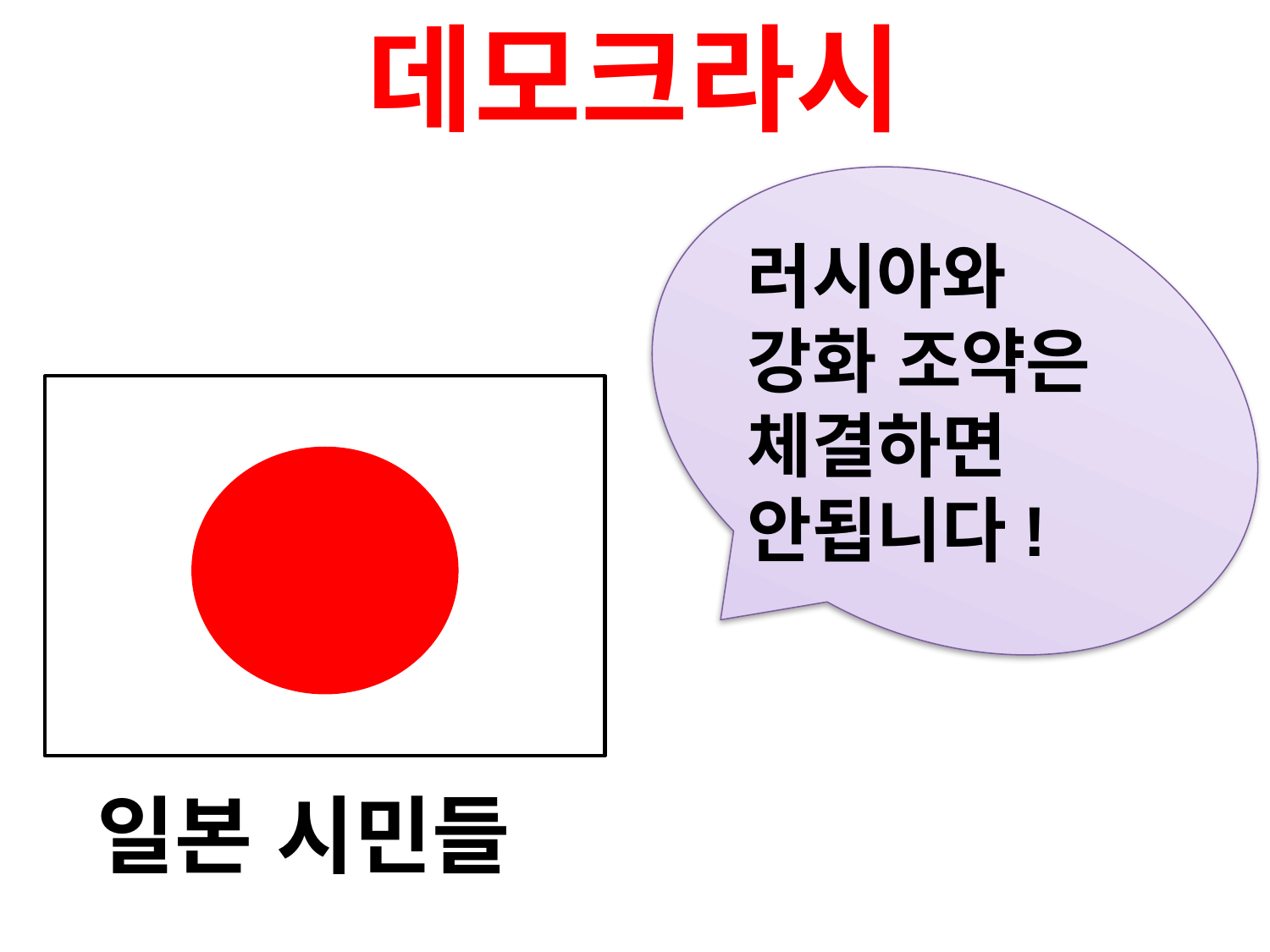

# 데모크라시

러시아와
강화 조약은 체결하면 안됩니다!

일본 시민들